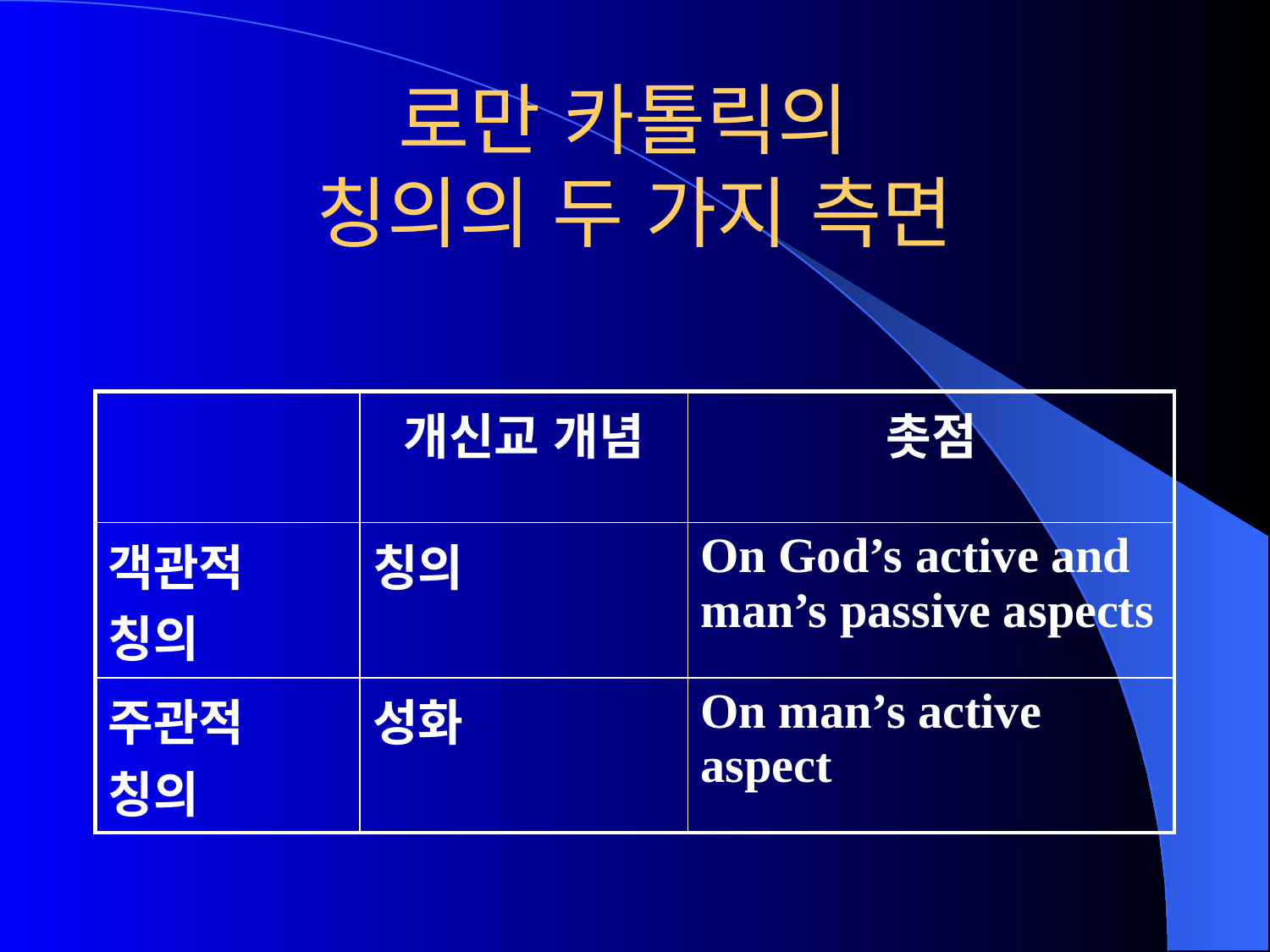

# 로만 카톨릭의 칭의의 두 가지 측면
|  | 개신교 개념 | 촛점 |
| --- | --- | --- |
| 객관적 칭의 | 칭의 | On God’s active and man’s passive aspects |
| 주관적 칭의 | 성화 | On man’s active aspect |